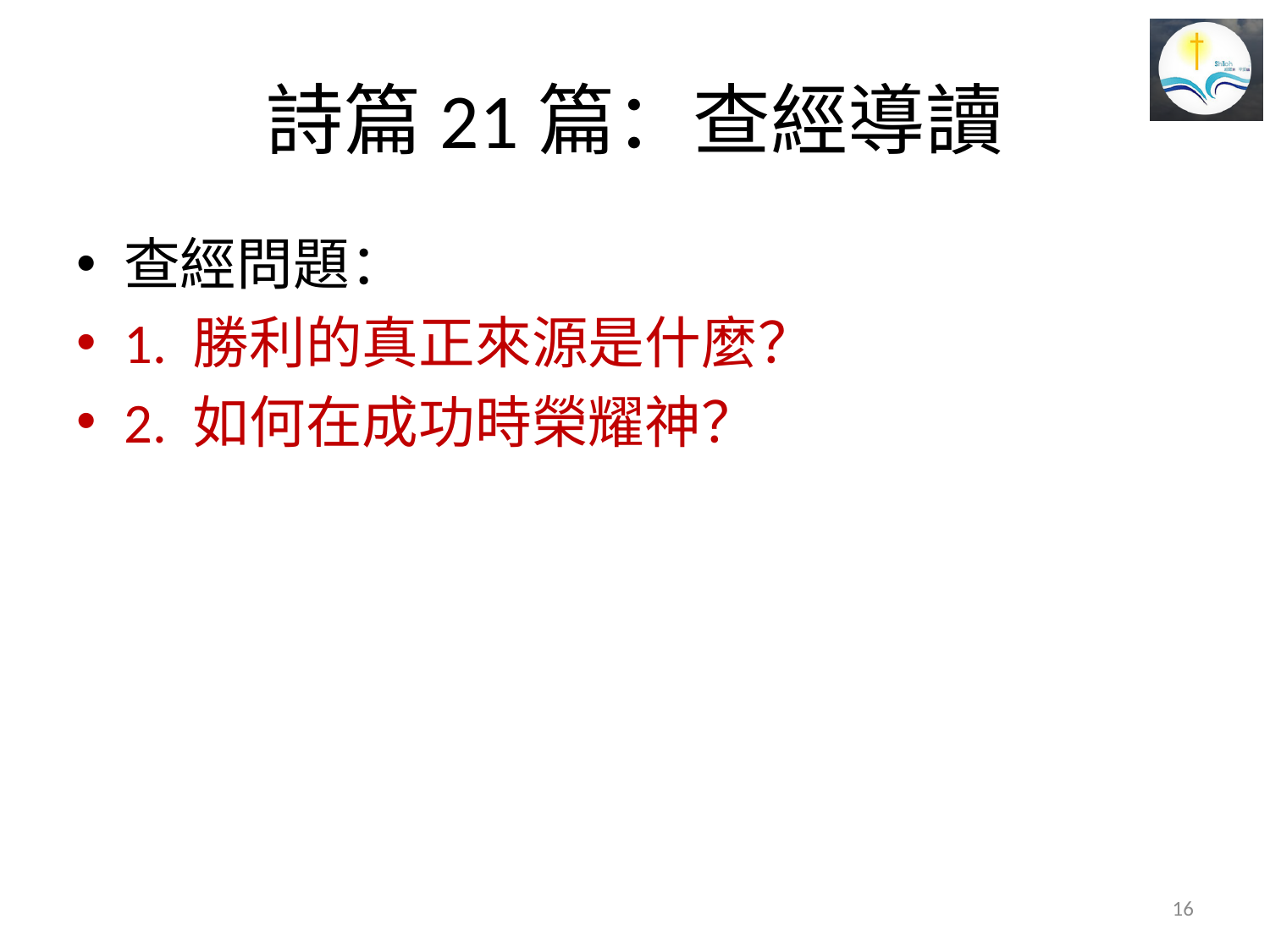

# 詩篇21篇：查經導讀
查經問題：
1. 勝利的真正來源是什麼？
2. 如何在成功時榮耀神？
16